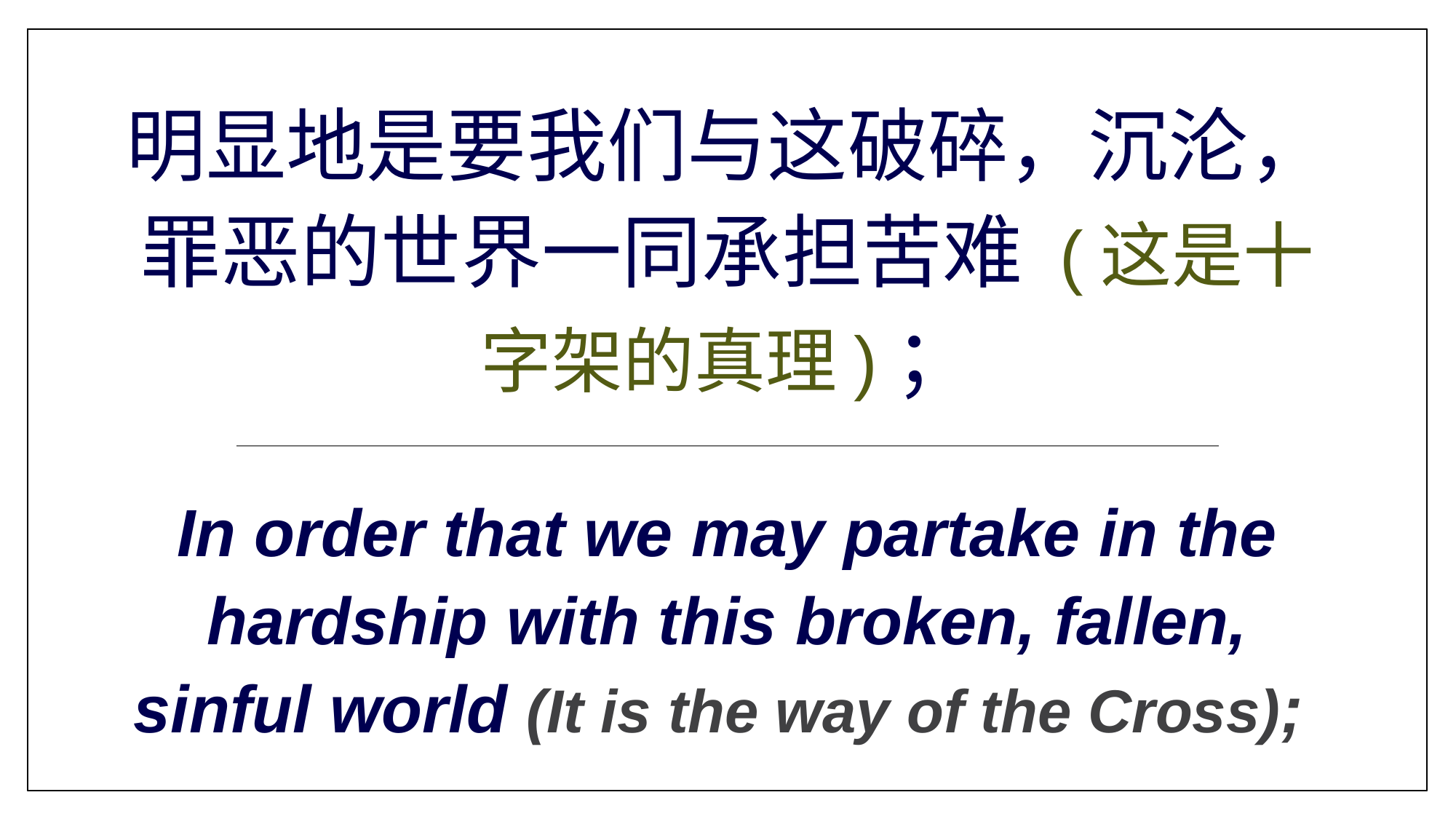

# 明显地是要我们与这破碎，沉沦，罪恶的世界一同承担苦难 (这是十字架的真理)；
In order that we may partake in the hardship with this broken, fallen, sinful world (It is the way of the Cross);